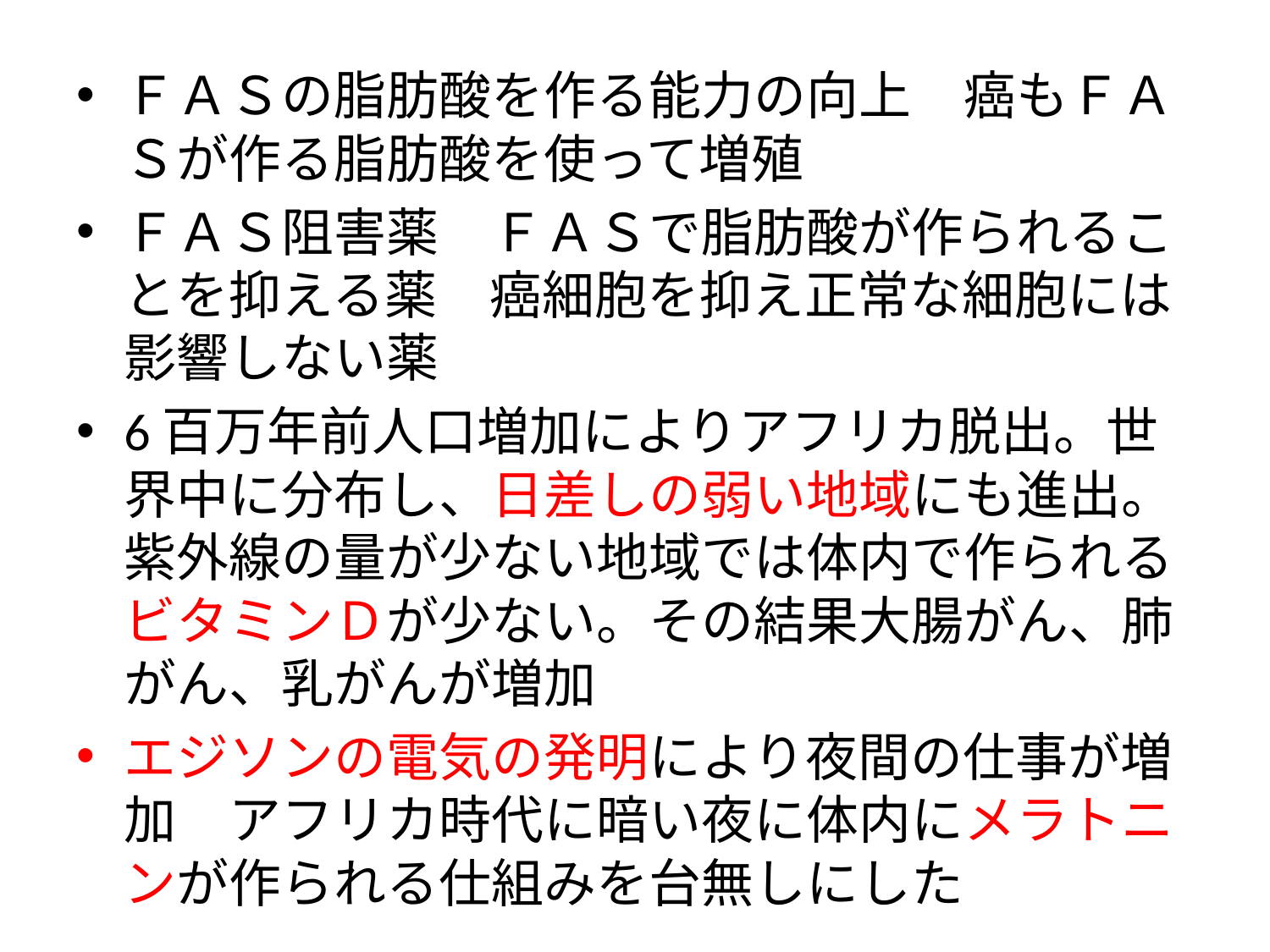

ＦＡＳの脂肪酸を作る能力の向上　癌もＦＡＳが作る脂肪酸を使って増殖
ＦＡＳ阻害薬　ＦＡＳで脂肪酸が作られることを抑える薬　癌細胞を抑え正常な細胞には影響しない薬
6百万年前人口増加によりアフリカ脱出。世界中に分布し、日差しの弱い地域にも進出。紫外線の量が少ない地域では体内で作られるビタミンＤが少ない。その結果大腸がん、肺がん、乳がんが増加
エジソンの電気の発明により夜間の仕事が増加　アフリカ時代に暗い夜に体内にメラトニンが作られる仕組みを台無しにした